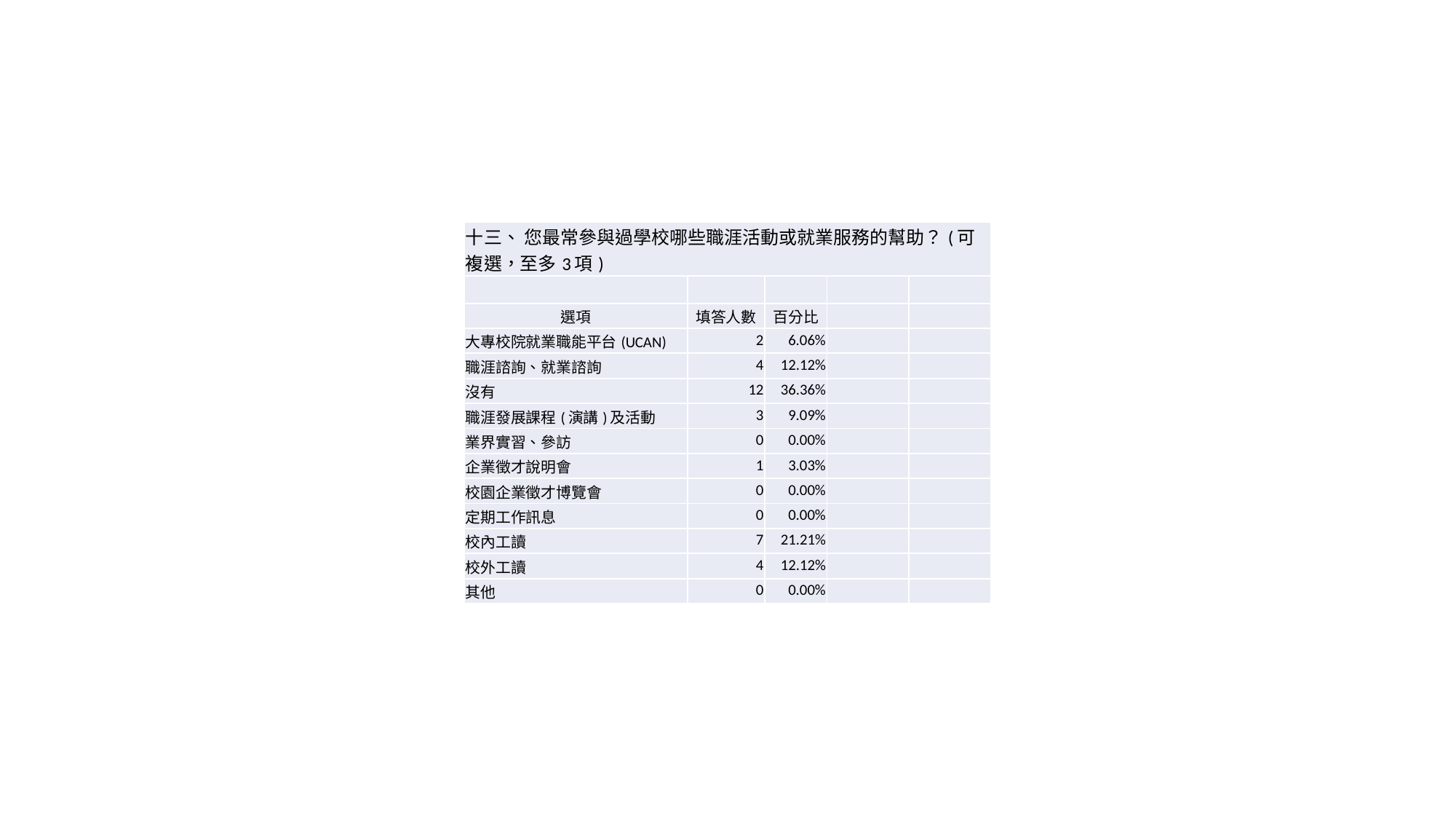

| 十三、 您最常參與過學校哪些職涯活動或就業服務的幫助？(可複選，至多3項) |  |  |  |  |
| --- | --- | --- | --- | --- |
|  |  |  |  |  |
| 選項 | 填答人數 | 百分比 |  |  |
| 大專校院就業職能平台(UCAN) | 2 | 6.06% |  |  |
| 職涯諮詢、就業諮詢 | 4 | 12.12% |  |  |
| 沒有 | 12 | 36.36% |  |  |
| 職涯發展課程(演講)及活動 | 3 | 9.09% |  |  |
| 業界實習、參訪 | 0 | 0.00% |  |  |
| 企業徵才說明會 | 1 | 3.03% |  |  |
| 校園企業徵才博覽會 | 0 | 0.00% |  |  |
| 定期工作訊息 | 0 | 0.00% |  |  |
| 校內工讀 | 7 | 21.21% |  |  |
| 校外工讀 | 4 | 12.12% |  |  |
| 其他 | 0 | 0.00% |  |  |